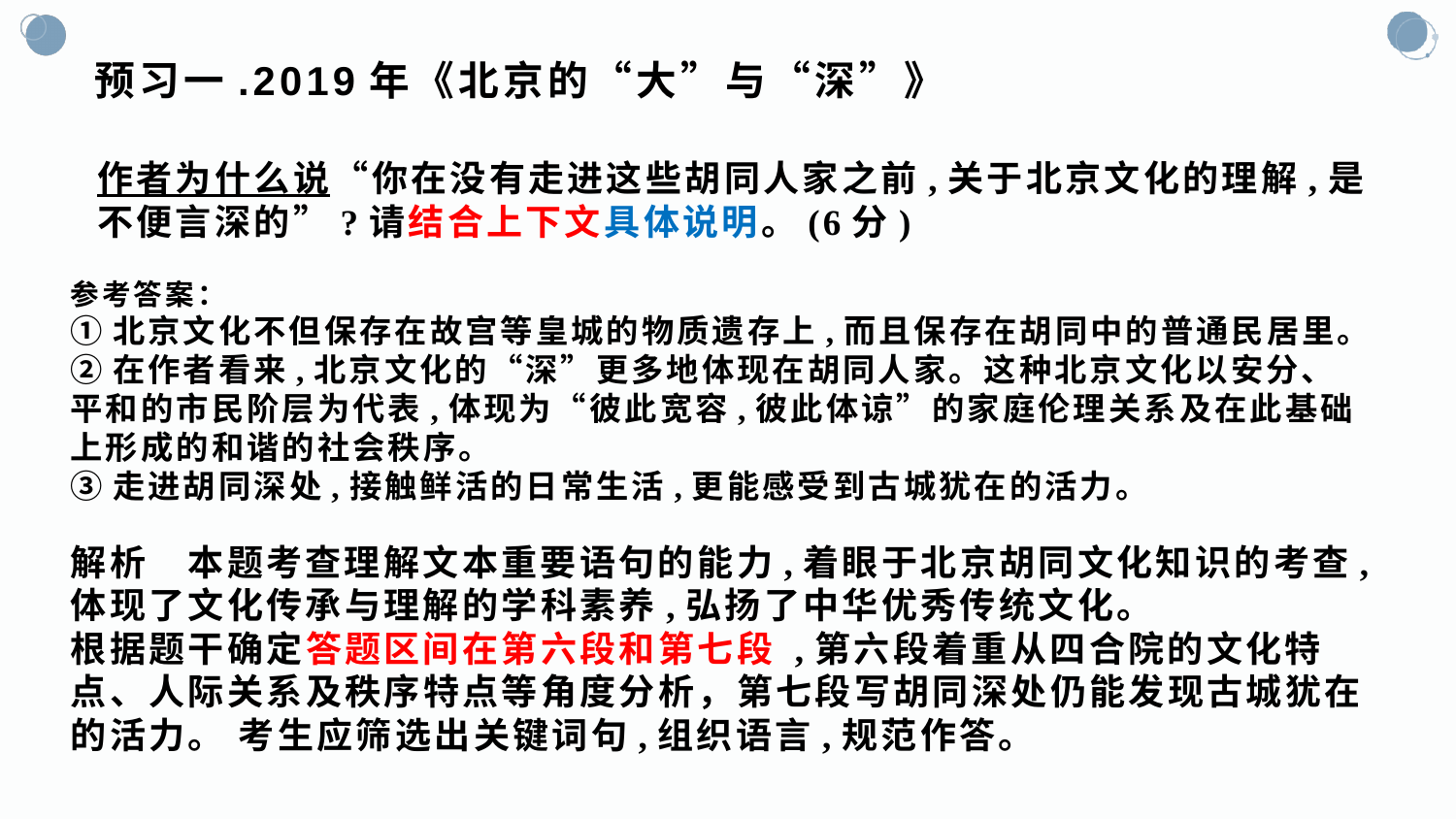

# 预习一.2019年《北京的“大”与“深”》

作者为什么说“你在没有走进这些胡同人家之前,关于北京文化的理解,是不便言深的”?请结合上下文具体说明。(6分)

参考答案：
①北京文化不但保存在故宫等皇城的物质遗存上,而且保存在胡同中的普通民居里。
②在作者看来,北京文化的“深”更多地体现在胡同人家。这种北京文化以安分、平和的市民阶层为代表,体现为“彼此宽容,彼此体谅”的家庭伦理关系及在此基础上形成的和谐的社会秩序。
③走进胡同深处,接触鲜活的日常生活,更能感受到古城犹在的活力。

解析　本题考查理解文本重要语句的能力,着眼于北京胡同文化知识的考查,体现了文化传承与理解的学科素养,弘扬了中华优秀传统文化。
根据题干确定答题区间在第六段和第七段 ,第六段着重从四合院的文化特点、人际关系及秩序特点等角度分析，第七段写胡同深处仍能发现古城犹在的活力。 考生应筛选出关键词句,组织语言,规范作答。